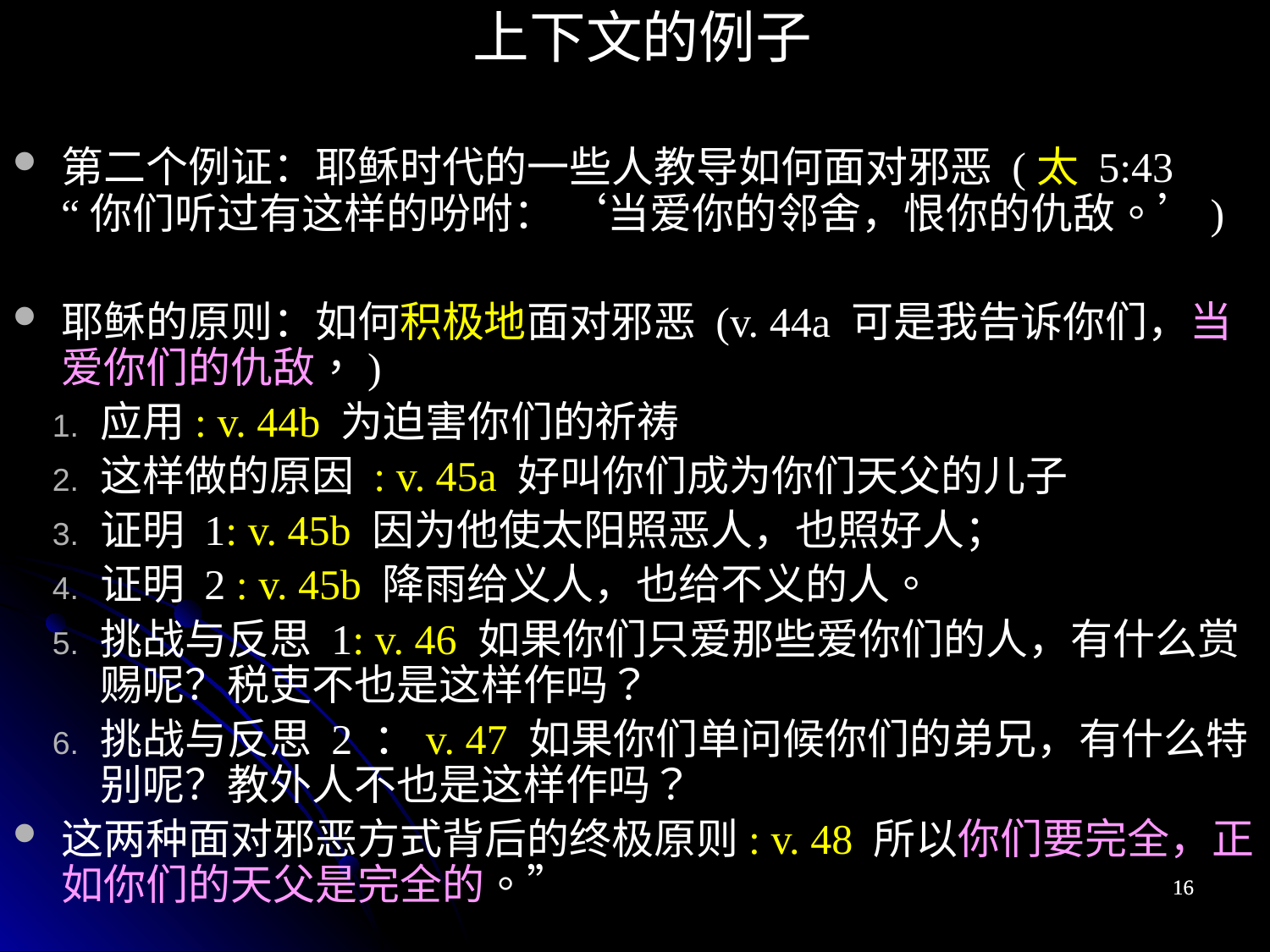

上下文的例子
第二个例证：耶稣时代的一些人教导如何面对邪恶 (太 5:43  “你们听过有这样的吩咐： ‘当爱你的邻舍，恨你的仇敌。’)

耶稣的原则：如何积极地面对邪恶 (v. 44a 可是我告诉你们，当爱你们的仇敌，)
应用: v. 44b 为迫害你们的祈祷
这样做的原因 : v. 45a 好叫你们成为你们天父的儿子
证明 1: v. 45b 因为他使太阳照恶人，也照好人；
证明 2 : v. 45b 降雨给义人，也给不义的人。
挑战与反思 1: v. 46 如果你们只爱那些爱你们的人，有什么赏赐呢？税吏不也是这样作吗？
挑战与反思 2 ：v. 47 如果你们单问候你们的弟兄，有什么特别呢？教外人不也是这样作吗？
这两种面对邪恶方式背后的终极原则: v. 48 所以你们要完全，正如你们的天父是完全的。”
16
16